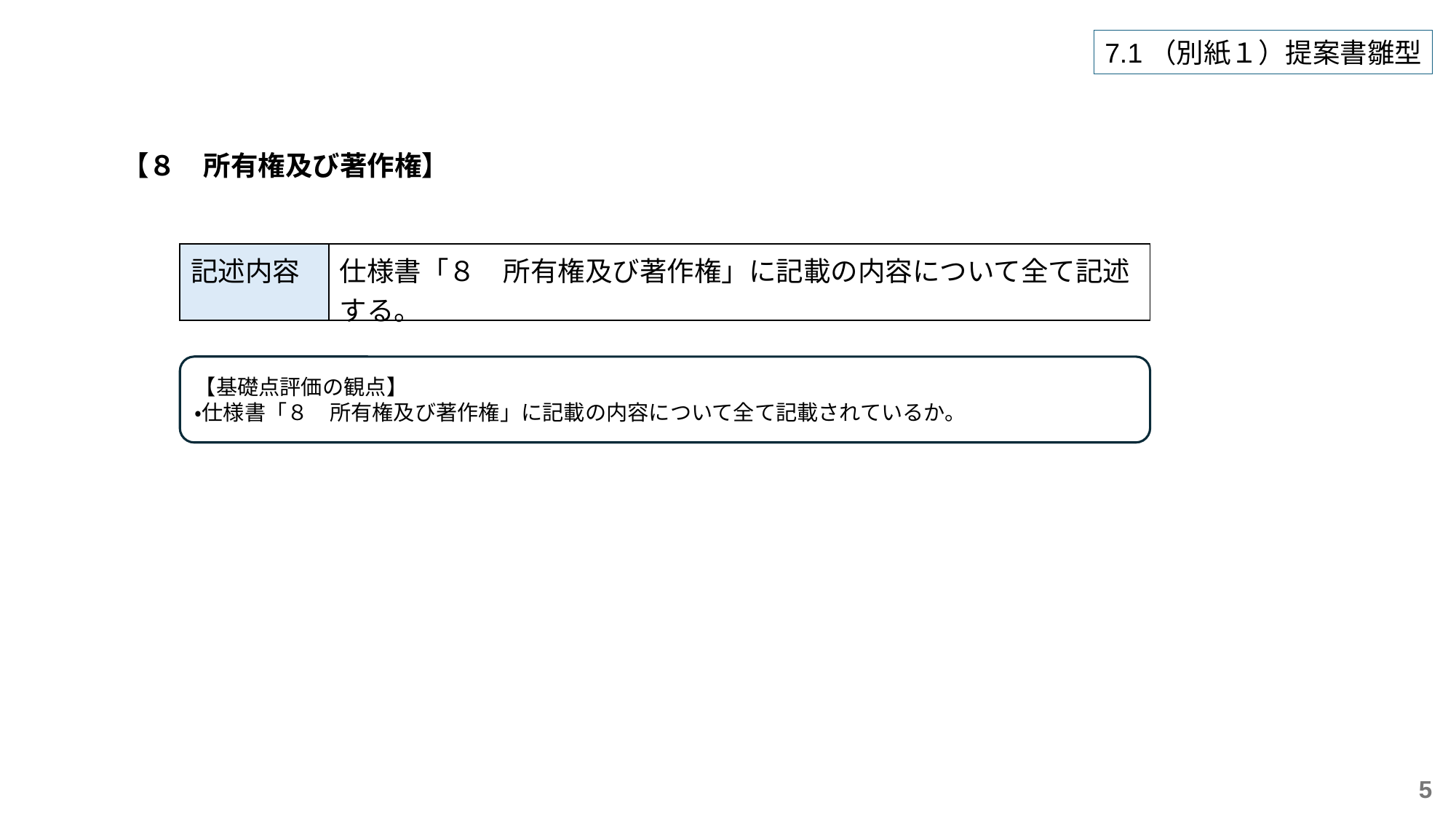

7.1（別紙１）提案書雛型
【８　所有権及び著作権】
| 記述内容 | 仕様書「８　所有権及び著作権」に記載の内容について全て記述する。 |
| --- | --- |
【基礎点評価の観点】
・仕様書「８　所有権及び著作権」に記載の内容について全て記載されているか。
5